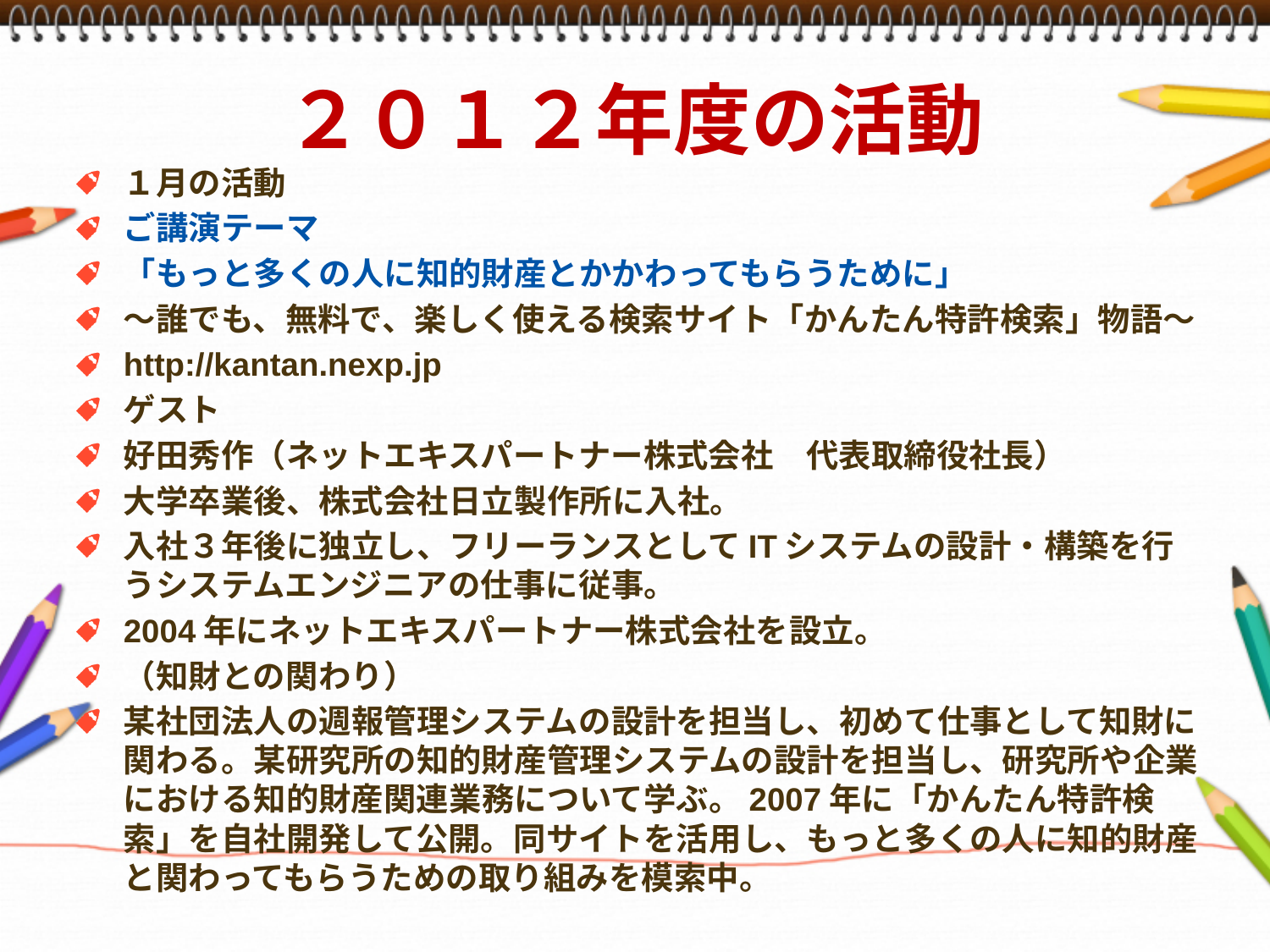

# ２０１２年度の活動
１月の活動
ご講演テーマ
「もっと多くの人に知的財産とかかわってもらうために」
～誰でも、無料で、楽しく使える検索サイト「かんたん特許検索」物語～
http://kantan.nexp.jp
ゲスト
好田秀作（ネットエキスパートナー株式会社　代表取締役社長）
大学卒業後、株式会社日立製作所に入社。
入社３年後に独立し、フリーランスとしてITシステムの設計・構築を行うシステムエンジニアの仕事に従事。
2004年にネットエキスパートナー株式会社を設立。
（知財との関わり）
某社団法人の週報管理システムの設計を担当し、初めて仕事として知財に関わる。某研究所の知的財産管理システムの設計を担当し、研究所や企業における知的財産関連業務について学ぶ。2007年に「かんたん特許検索」を自社開発して公開。同サイトを活用し、もっと多くの人に知的財産と関わってもらうための取り組みを模索中。